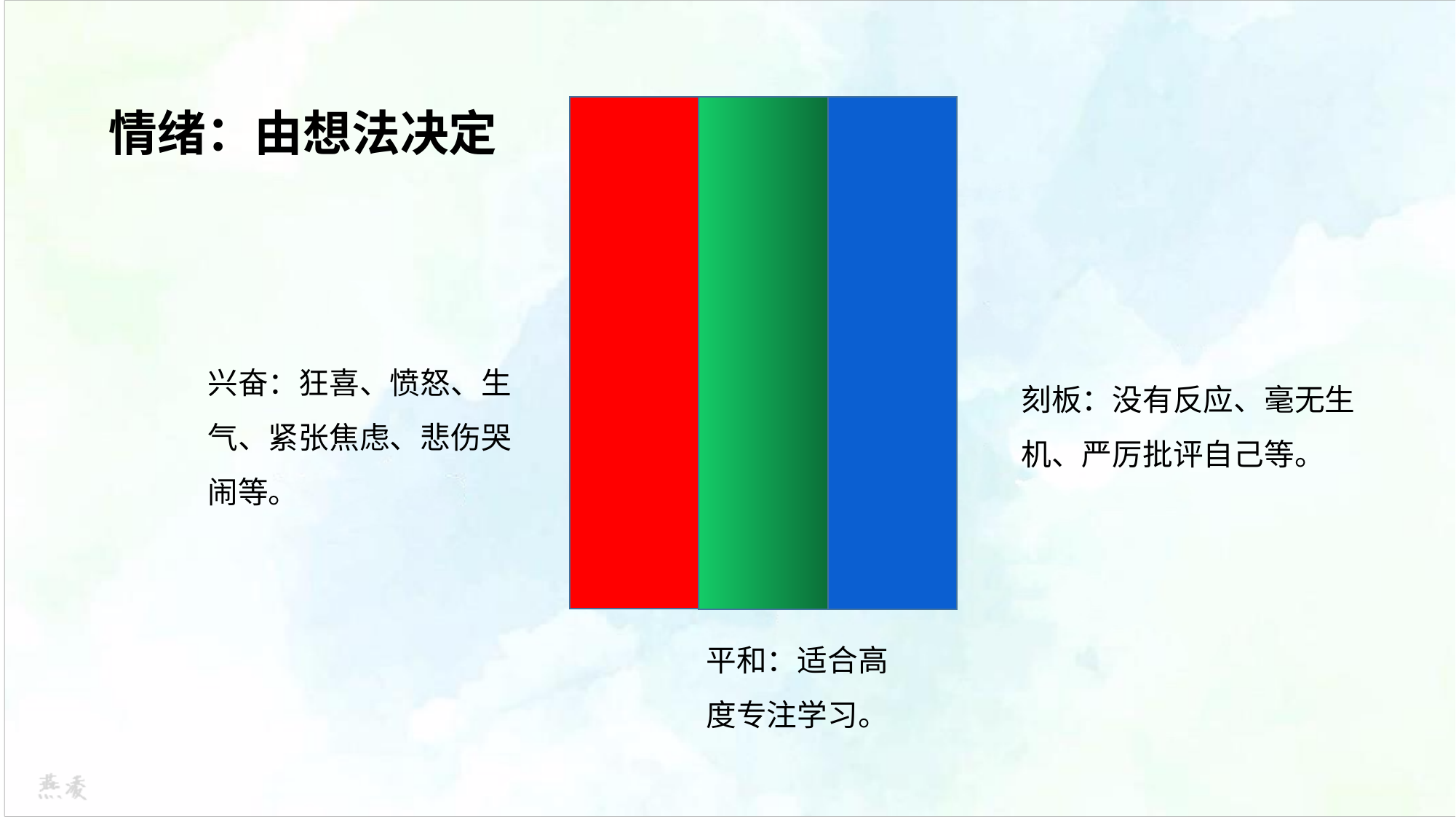

情绪：由想法决定

兴奋：狂喜、愤怒、生气、紧张焦虑、悲伤哭闹等。
刻板：没有反应、毫无生机、严厉批评自己等。
平和：适合高度专注学习。